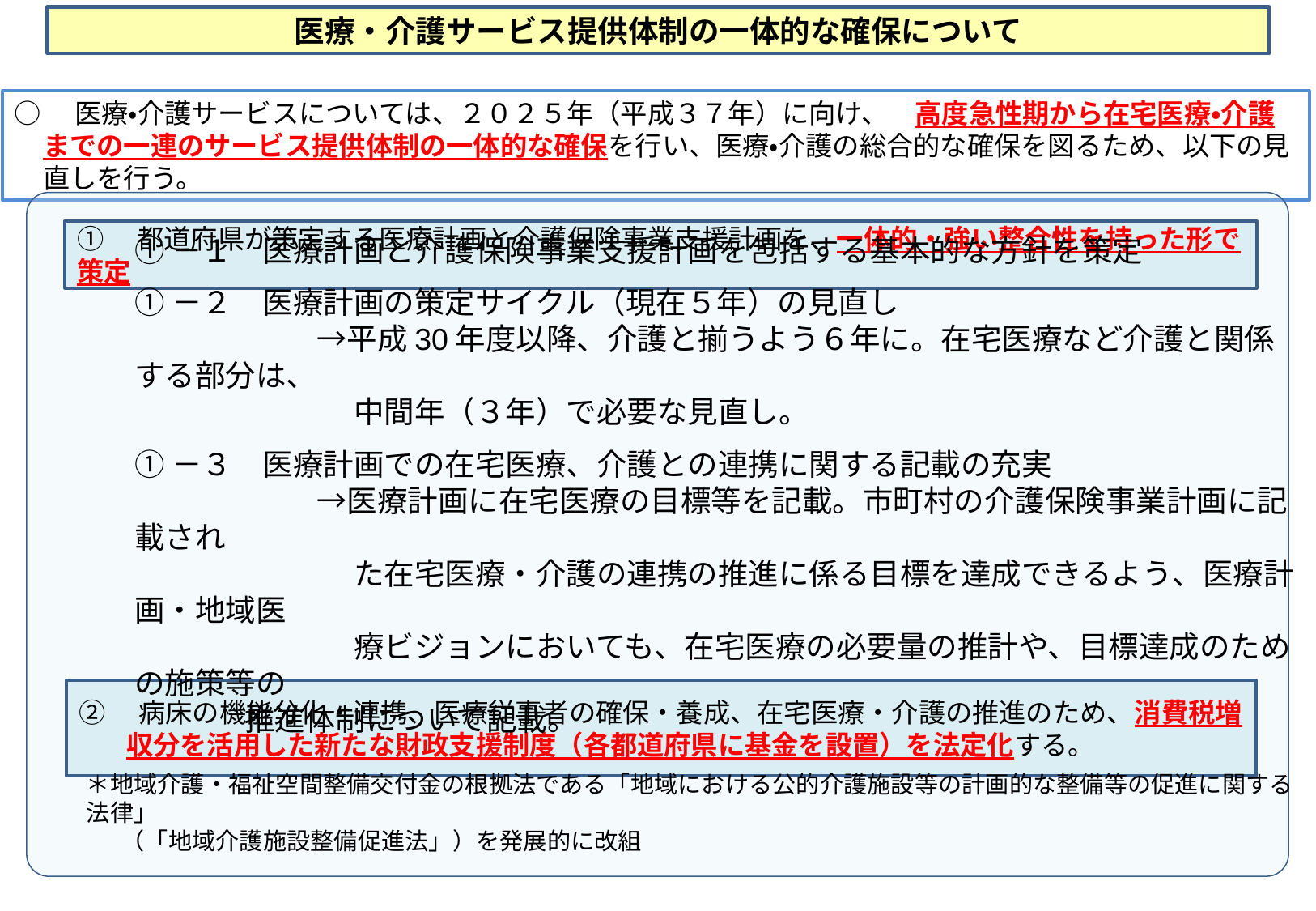

医療・介護サービス提供体制の一体的な確保について
○　医療・介護サービスについては、２０２５年（平成３７年）に向け、　高度急性期から在宅医療・介護までの一連のサービス提供体制の一体的な確保を行い、医療・介護の総合的な確保を図るため、以下の見直しを行う。

①　都道府県が策定する医療計画と介護保険事業支援計画を、一体的・強い整合性を持った形で策定
①－１　医療計画と介護保険事業支援計画を包括する基本的な方針を策定

①－２　医療計画の策定サイクル（現在５年）の見直し
　　　　　　→平成30年度以降、介護と揃うよう６年に。在宅医療など介護と関係する部分は、
　　　　　　　 中間年（３年）で必要な見直し。

①－３　医療計画での在宅医療、介護との連携に関する記載の充実
　　　　　　→医療計画に在宅医療の目標等を記載。市町村の介護保険事業計画に記載され
　　　　　　　 た在宅医療・介護の連携の推進に係る目標を達成できるよう、医療計画・地域医
　　　　　　　 療ビジョンにおいても、在宅医療の必要量の推計や、目標達成のための施策等の
               推進体制について記載。
②　病床の機能分化・連携、医療従事者の確保・養成、在宅医療・介護の推進のため、消費税増収分を活用した新たな財政支援制度（各都道府県に基金を設置）を法定化する。
＊地域介護・福祉空間整備交付金の根拠法である「地域における公的介護施設等の計画的な整備等の促進に関する法律」
 　（「地域介護施設整備促進法」）を発展的に改組